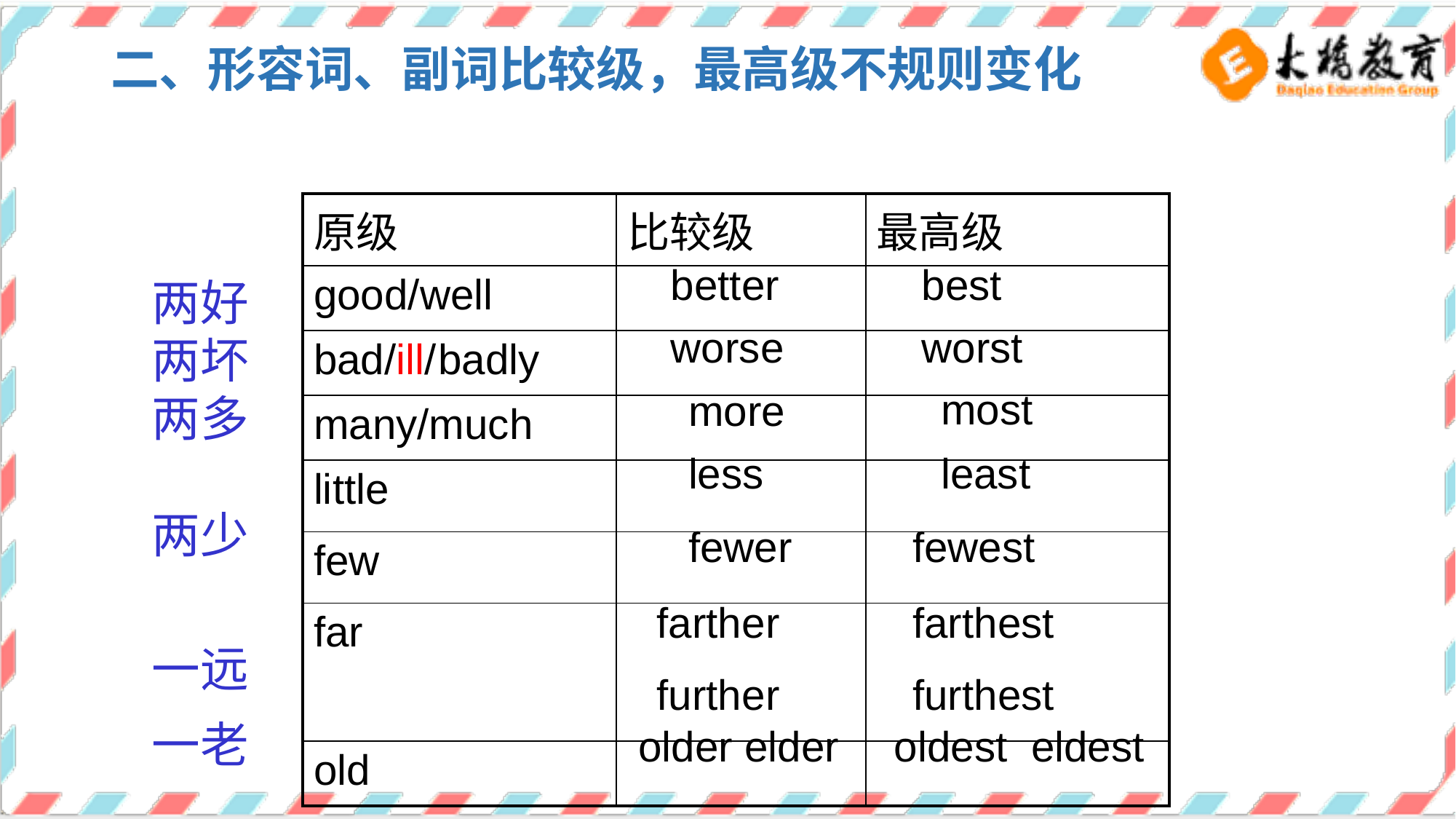

二、形容词、副词比较级，最高级不规则变化
| 原级 | 比较级 | 最高级 |
| --- | --- | --- |
| good/well |  |  |
| bad/ill/badly |  |  |
| many/much |  |  |
| little |  |  |
| few |  |  |
| far |  |  |
| old |  |  |
better
best
两好
两坏
两多

两少

一远
一老

worse
worst
most
more
less
least
fewer
fewest
farther
further
farthest
furthest
older elder
oldest  eldest